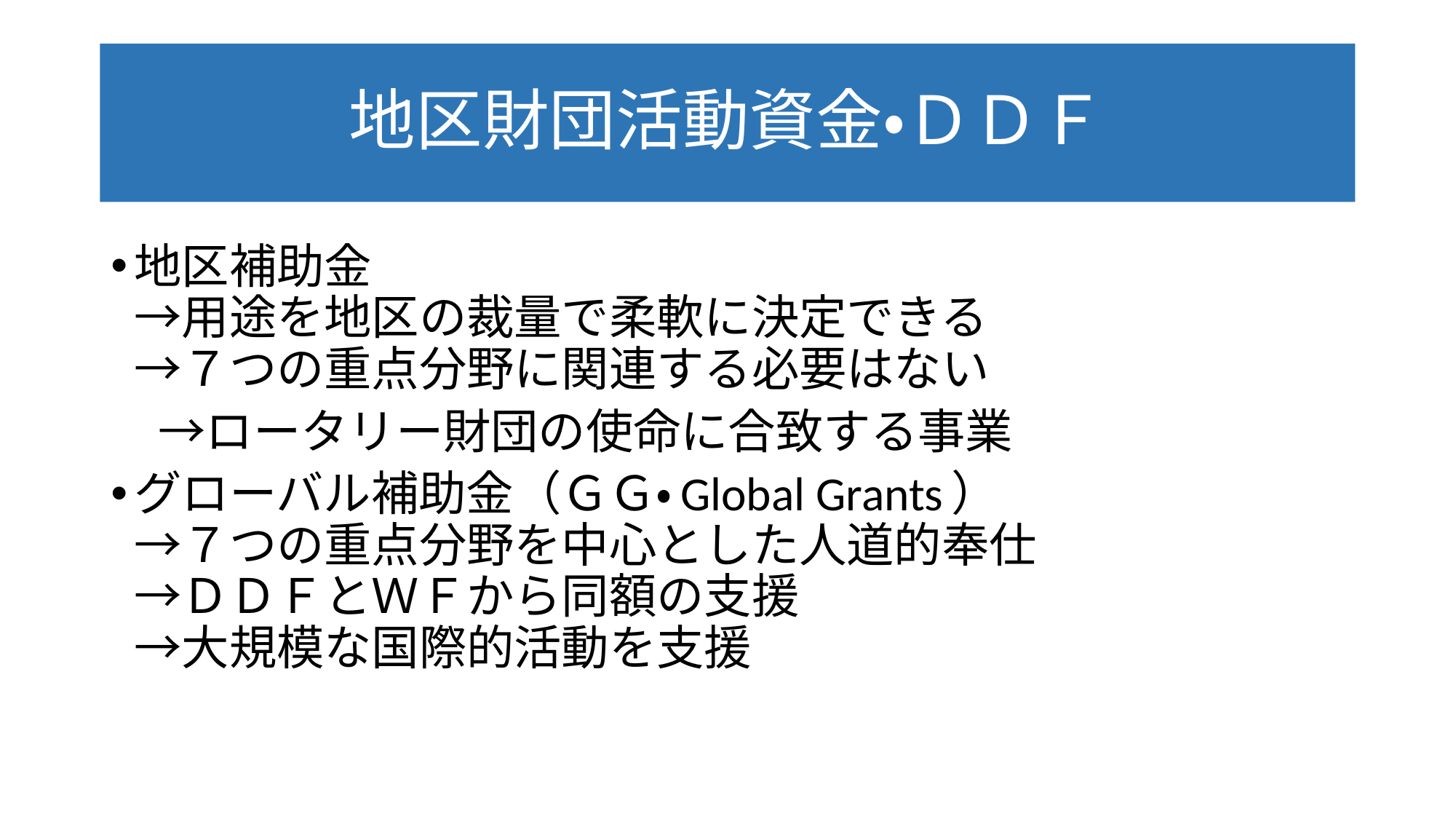

# 地区財団活動資金・ＤＤＦ
地区補助金
→用途を地区の裁量で柔軟に決定できる
→７つの重点分野に関連する必要はない
　→ロータリー財団の使命に合致する事業
グローバル補助金（ＧＧ・Global Grants）
→７つの重点分野を中心とした人道的奉仕
→ＤＤＦとＷＦから同額の支援
→大規模な国際的活動を支援